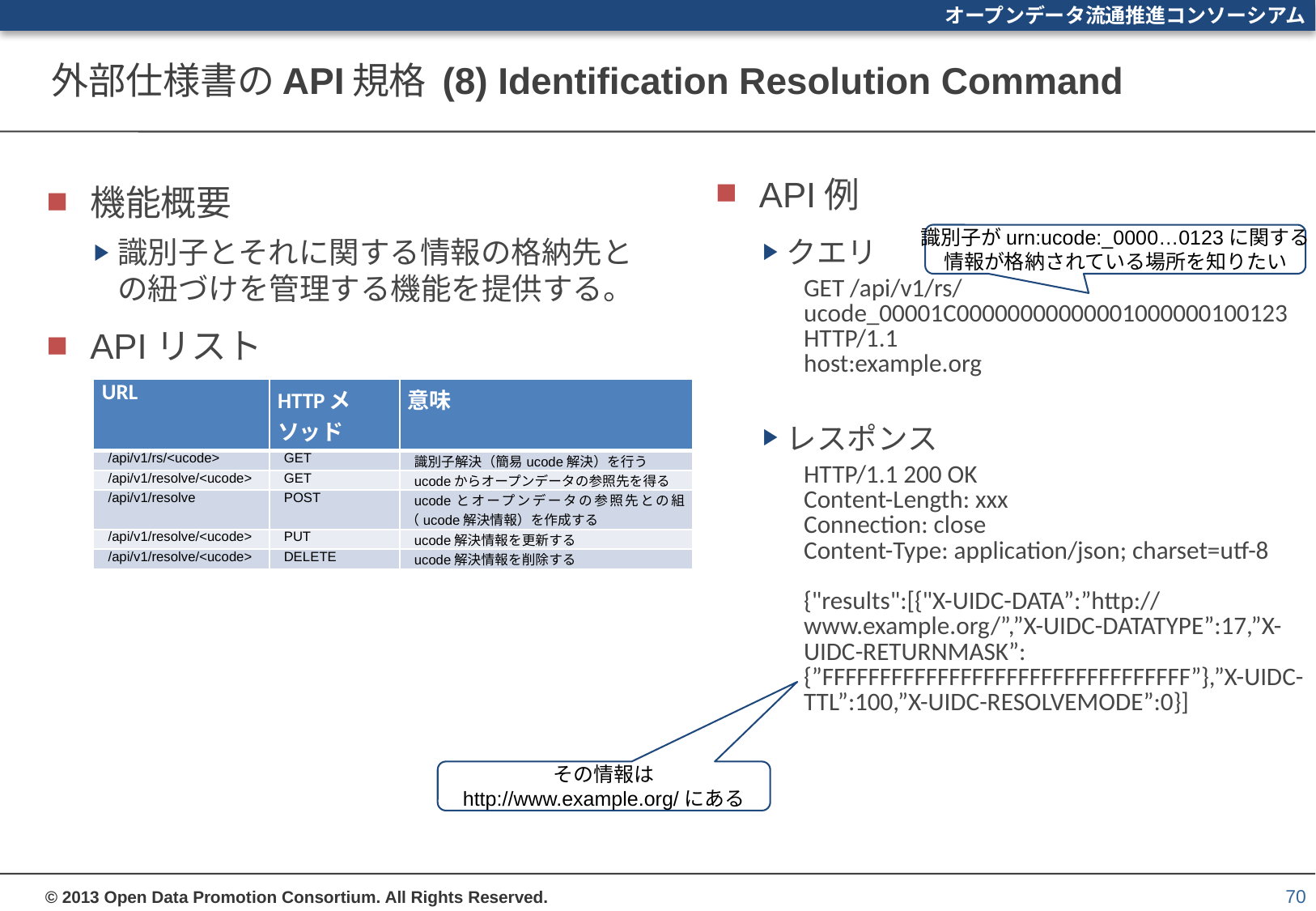

# 外部仕様書のAPI規格 (8) Identification Resolution Command
API例
クエリ
GET /api/v1/rs/ucode_00001C00000000000001000000100123 HTTP/1.1
host:example.org
レスポンス
HTTP/1.1 200 OK
Content-Length: xxx
Connection: close
Content-Type: application/json; charset=utf-8
{"results":[{"X-UIDC-DATA”:”http://www.example.org/”,”X-UIDC-DATATYPE”:17,”X-UIDC-RETURNMASK”:{”FFFFFFFFFFFFFFFFFFFFFFFFFFFFFFFF”},”X-UIDC-TTL”:100,”X-UIDC-RESOLVEMODE”:0}]
機能概要
識別子とそれに関する情報の格納先との紐づけを管理する機能を提供する。
APIリスト
識別子がurn:ucode:_0000…0123に関する
情報が格納されている場所を知りたい
| URL | HTTPメソッド | 意味 |
| --- | --- | --- |
| /api/v1/rs/<ucode> | GET | 識別子解決（簡易ucode解決）を行う |
| /api/v1/resolve/<ucode> | GET | ucodeからオープンデータの参照先を得る |
| /api/v1/resolve | POST | ucodeとオープンデータの参照先との組 （ucode解決情報）を作成する |
| /api/v1/resolve/<ucode> | PUT | ucode解決情報を更新する |
| /api/v1/resolve/<ucode> | DELETE | ucode解決情報を削除する |
その情報は
http://www.example.org/にある
70